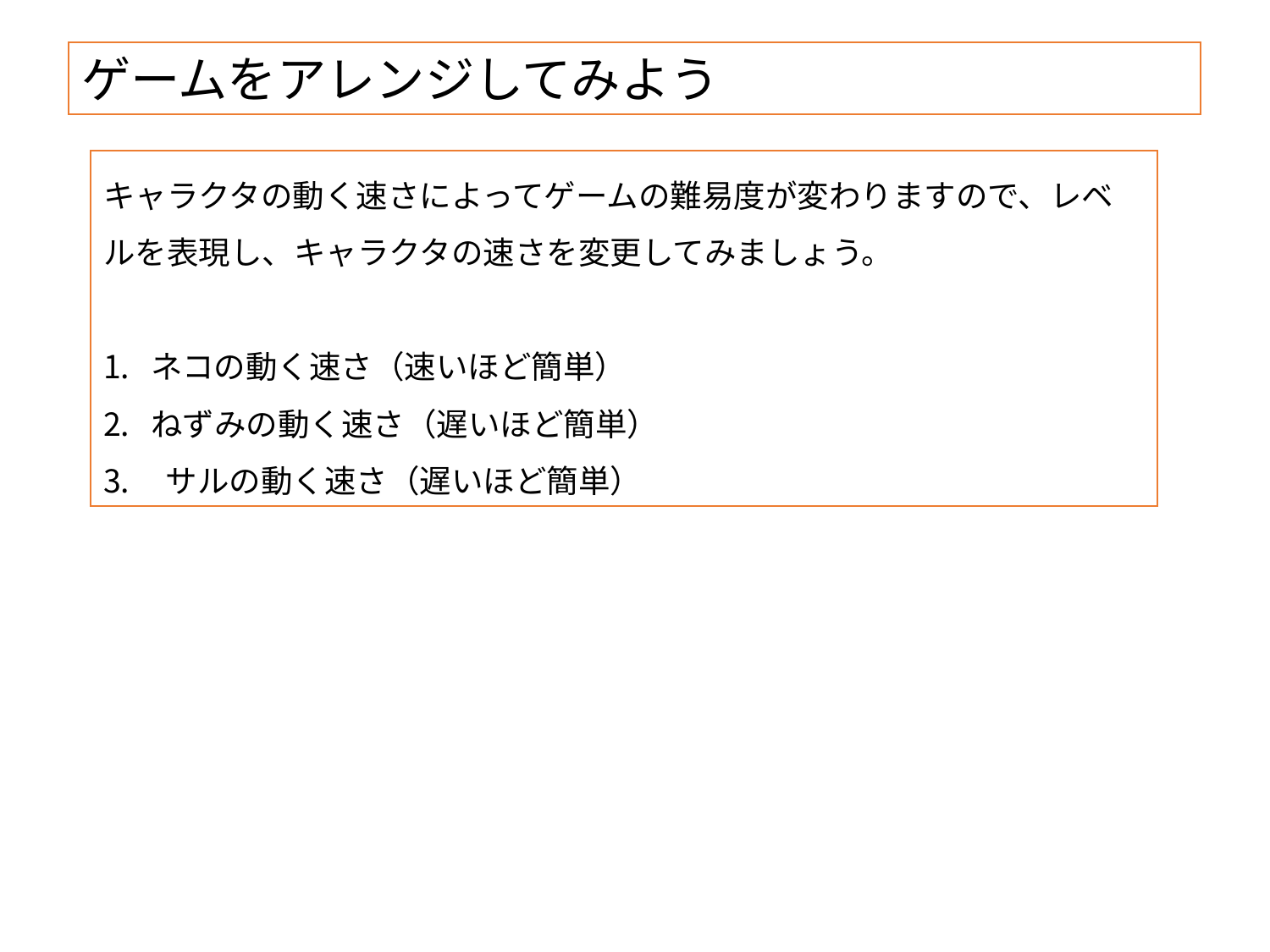

ゲームをアレンジしてみよう
キャラクタの動く速さによってゲームの難易度が変わりますので、レベルを表現し、キャラクタの速さを変更してみましょう。

ネコの動く速さ（速いほど簡単）
ねずみの動く速さ（遅いほど簡単）
 サルの動く速さ（遅いほど簡単）